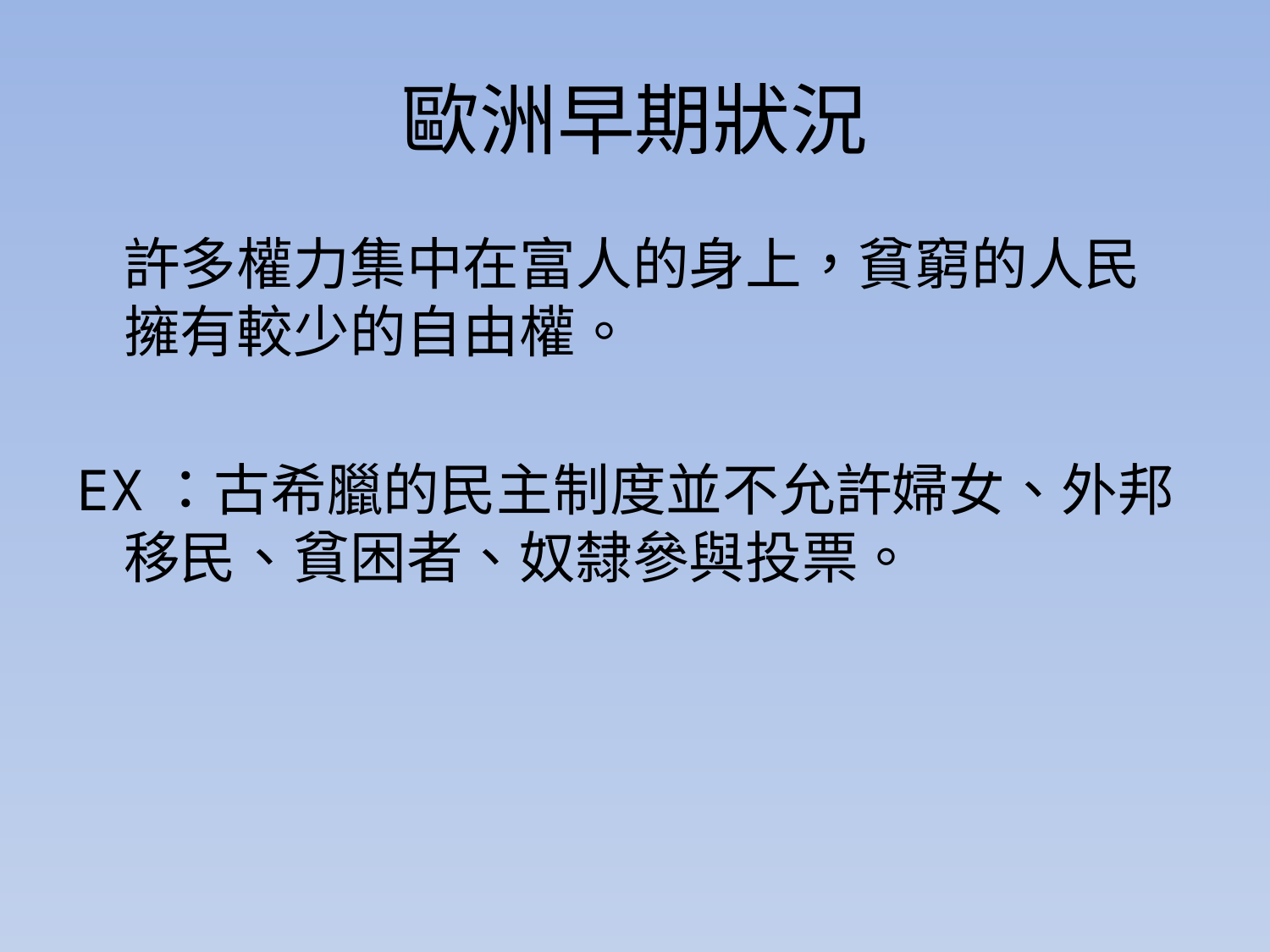

# 歐洲早期狀況
	許多權力集中在富人的身上，貧窮的人民擁有較少的自由權。

EX：古希臘的民主制度並不允許婦女、外邦移民、貧困者、奴隸參與投票。